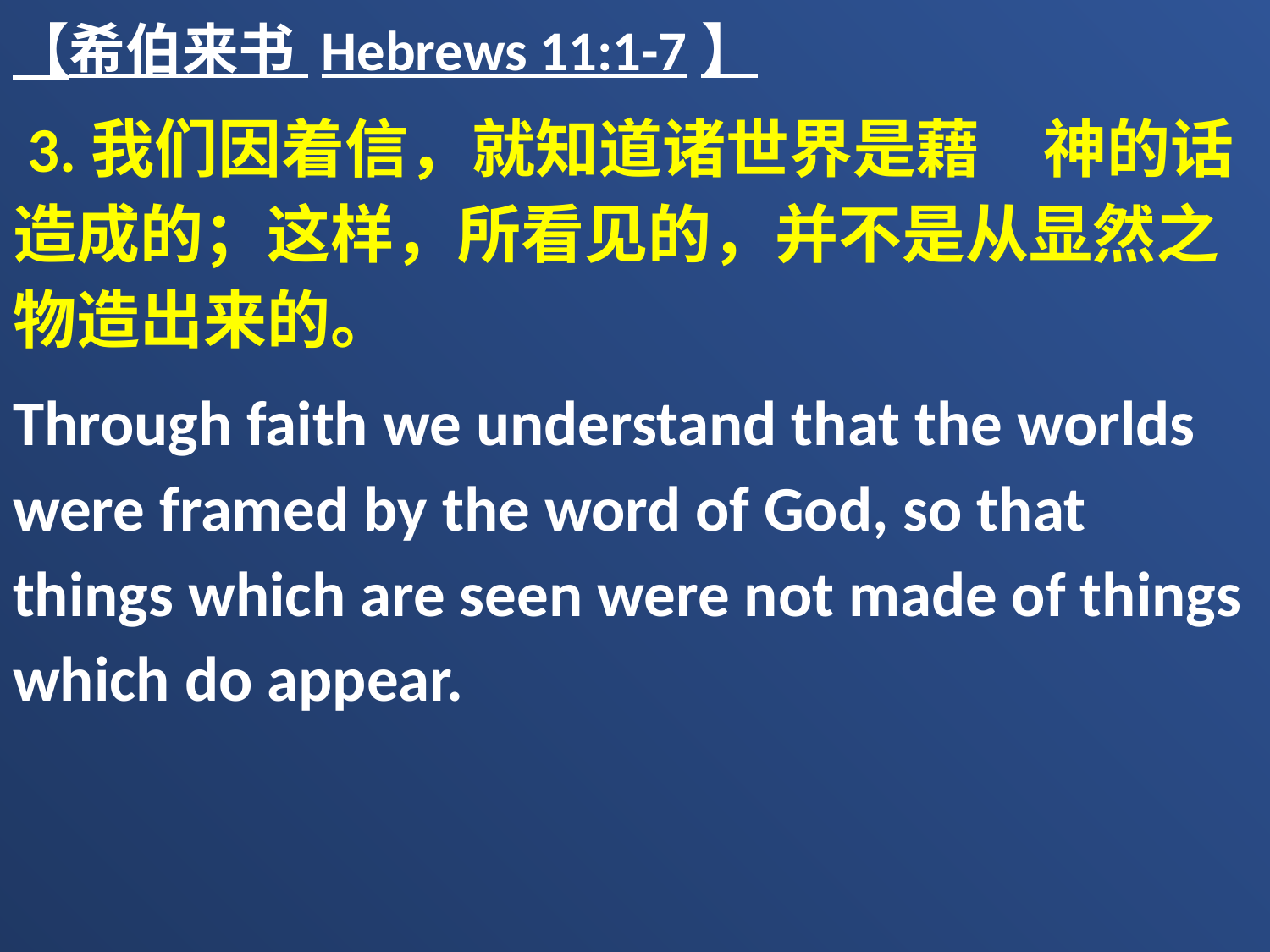

【希伯来书 Hebrews 11:1-7】
 3.我们因着信，就知道诸世界是藉　神的话造成的；这样，所看见的，并不是从显然之物造出来的。
Through faith we understand that the worlds were framed by the word of God, so that things which are seen were not made of things which do appear.